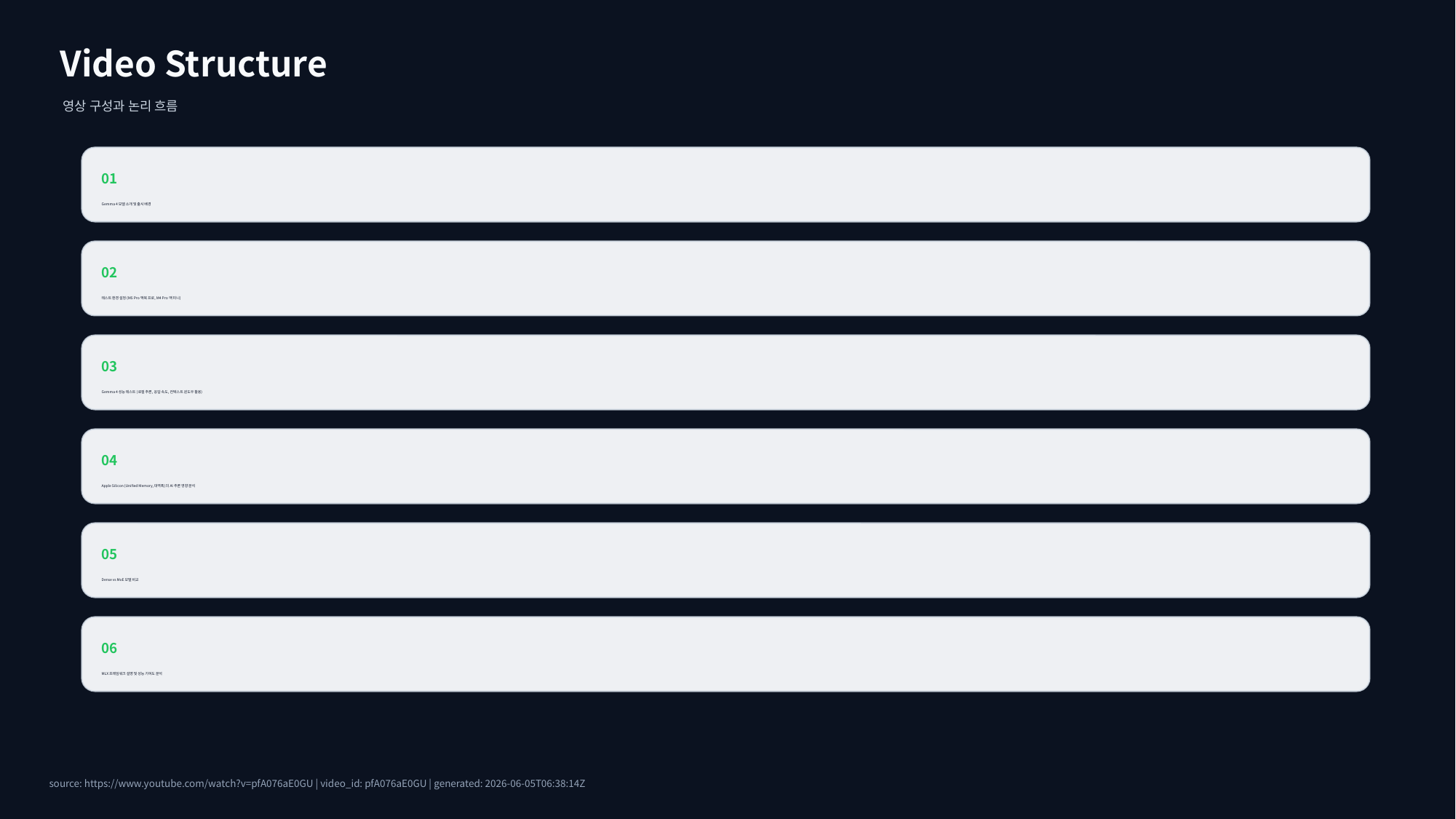

Video Structure
영상 구성과 논리 흐름

01
Gemma 4 모델 소개 및 출시 배경

02
테스트 환경 설정 (M5 Pro 맥북 프로, M4 Pro 맥 미니)

03
Gemma 4 성능 테스트 (로컬 추론, 응답 속도, 컨텍스트 윈도우 활용)

04
Apple Silicon (Unified Memory, 대역폭)의 AI 추론 영향 분석

05
Dense vs MoE 모델 비교

06
MLX 프레임워크 설명 및 성능 기여도 분석
source: https://www.youtube.com/watch?v=pfA076aE0GU | video_id: pfA076aE0GU | generated: 2026-06-05T06:38:14Z